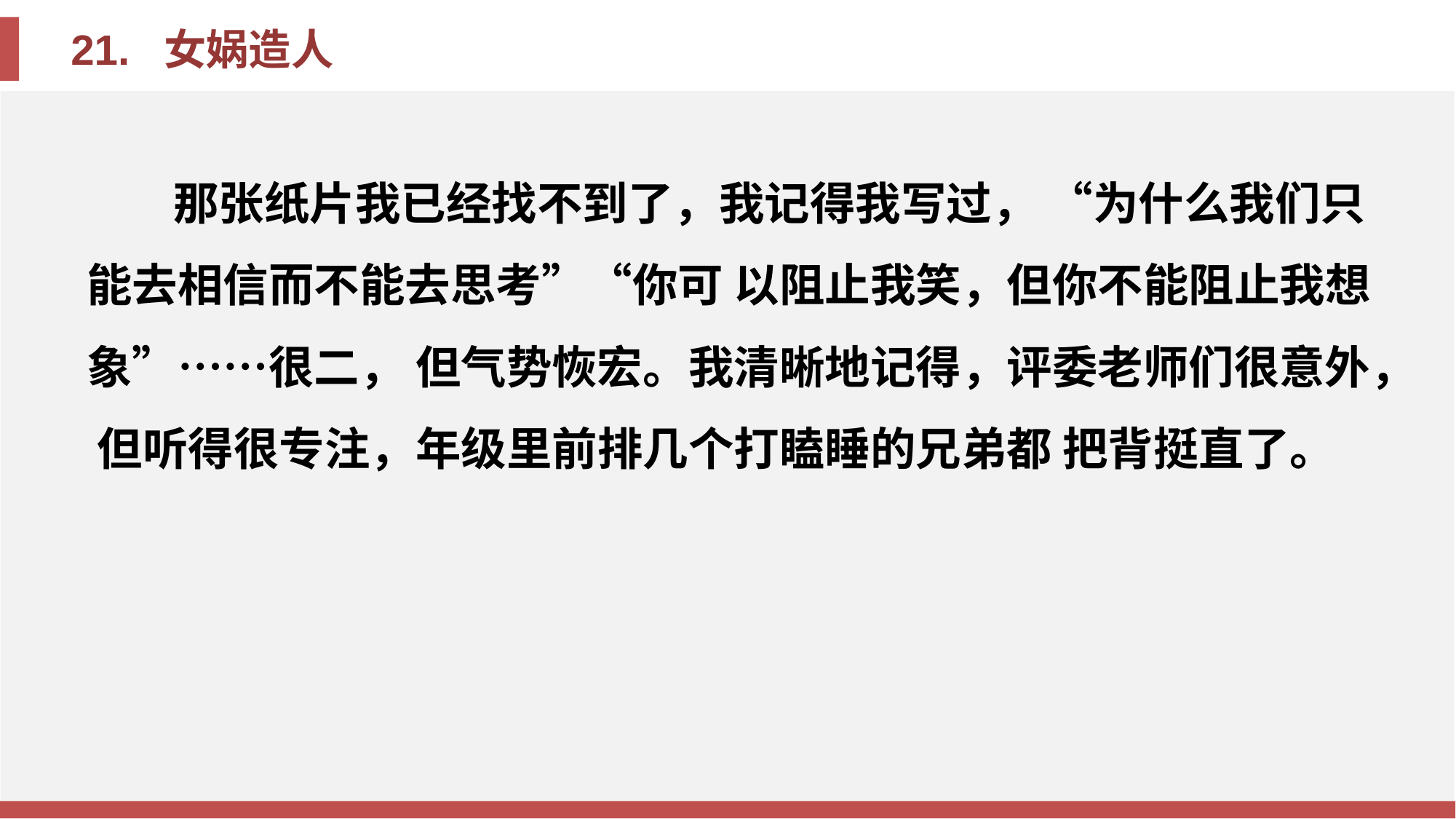

那张纸片我已经找不到了，我记得我写过， “为什么我们只能去相信而不能去思考”“你可 以阻止我笑，但你不能阻止我想象”……很二， 但气势恢宏。我清晰地记得，评委老师们很意外， 但听得很专注，年级里前排几个打瞌睡的兄弟都 把背挺直了。